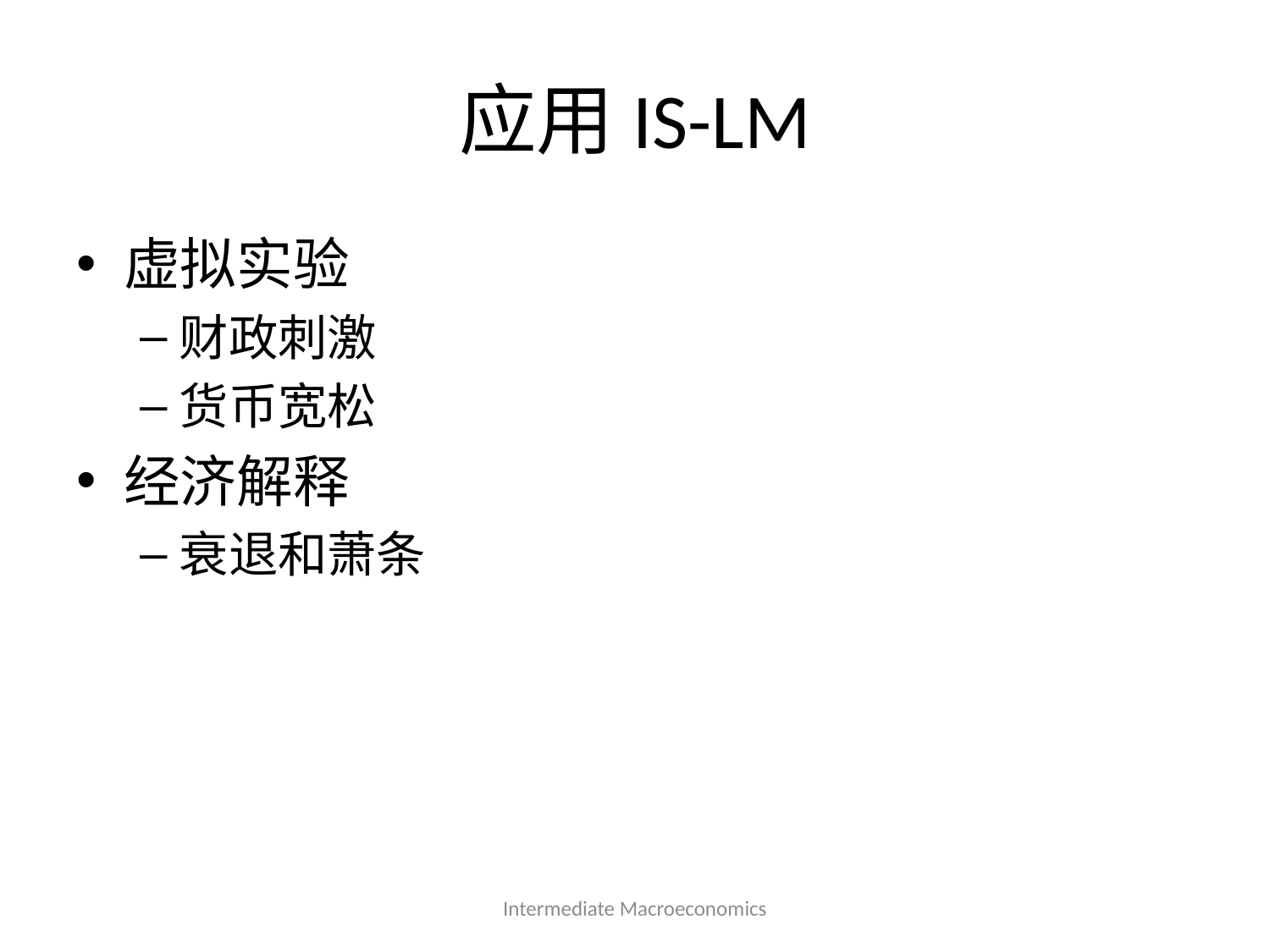

# 应用IS-LM
虚拟实验
财政刺激
货币宽松
经济解释
衰退和萧条

Intermediate Macroeconomics